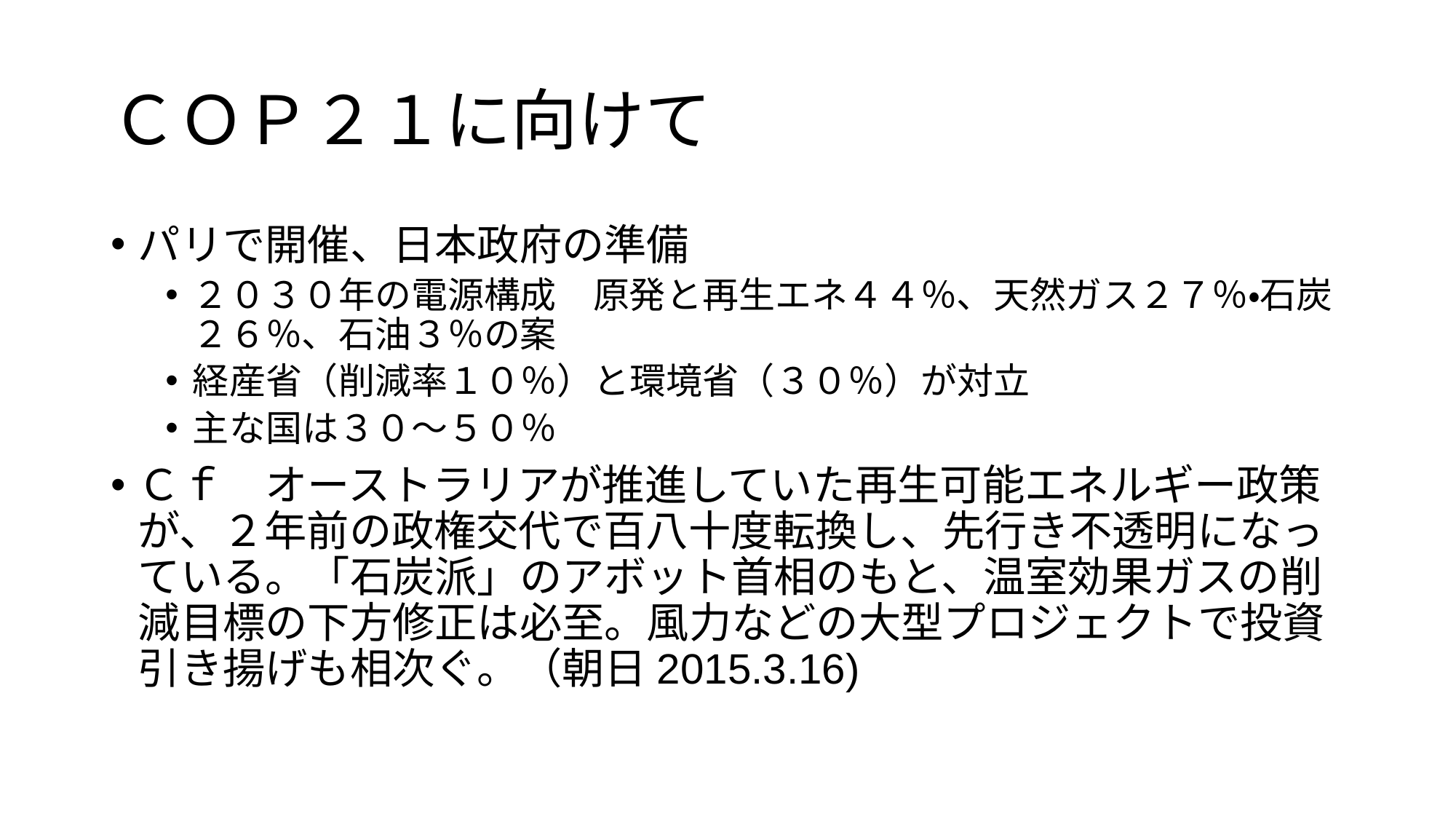

# ＣＯＰ２１に向けて
パリで開催、日本政府の準備
２０３０年の電源構成　原発と再生エネ４４％、天然ガス２７％・石炭２６％、石油３％の案
経産省（削減率１０％）と環境省（３０％）が対立
主な国は３０～５０％
Ｃｆ　オーストラリアが推進していた再生可能エネルギー政策が、２年前の政権交代で百八十度転換し、先行き不透明になっている。「石炭派」のアボット首相のもと、温室効果ガスの削減目標の下方修正は必至。風力などの大型プロジェクトで投資引き揚げも相次ぐ。（朝日2015.3.16)